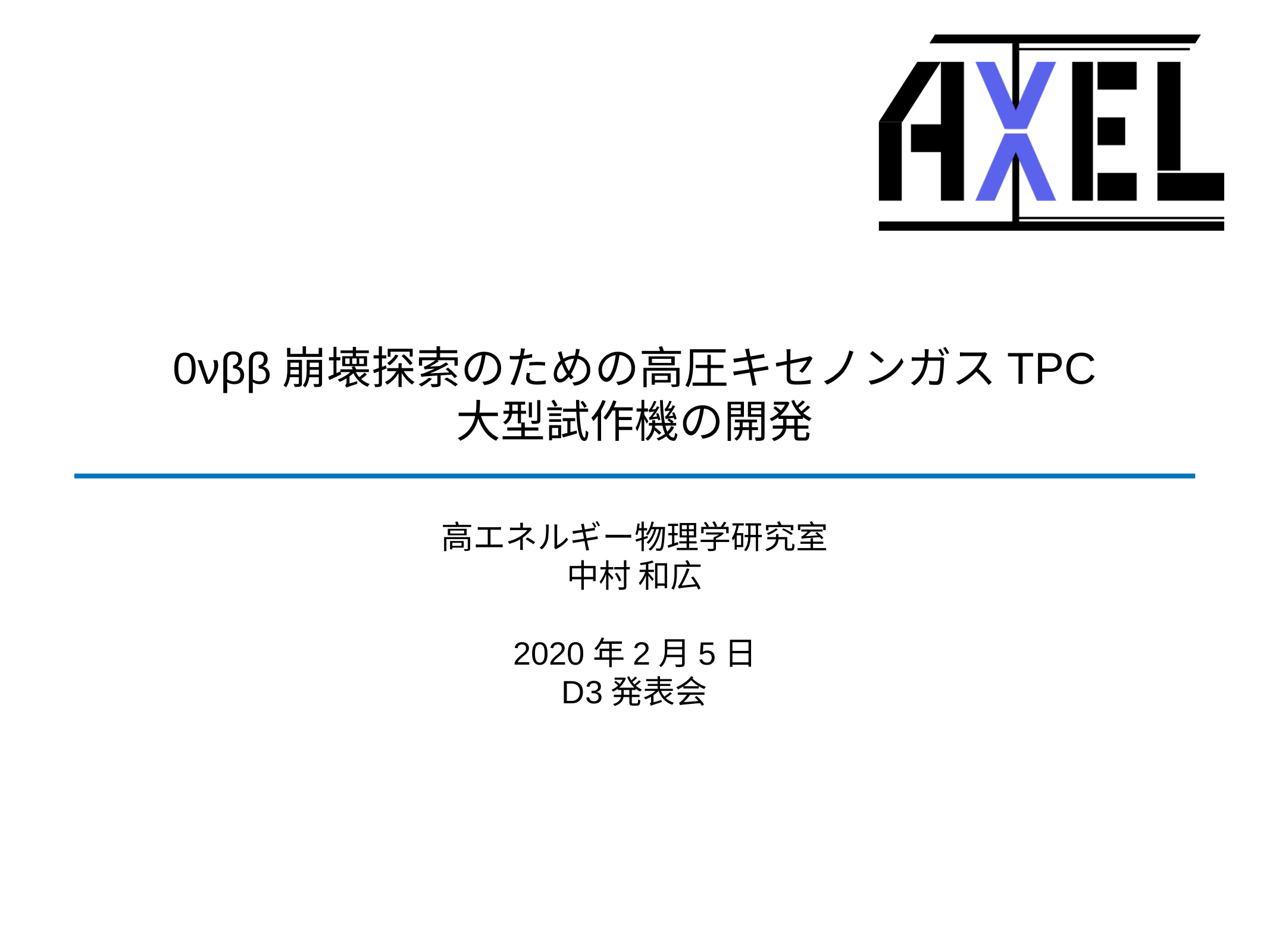

0νββ崩壊探索のための高圧キセノンガスTPC
大型試作機の開発
高エネルギー物理学研究室
中村 和広

2020年2月5日
D3発表会